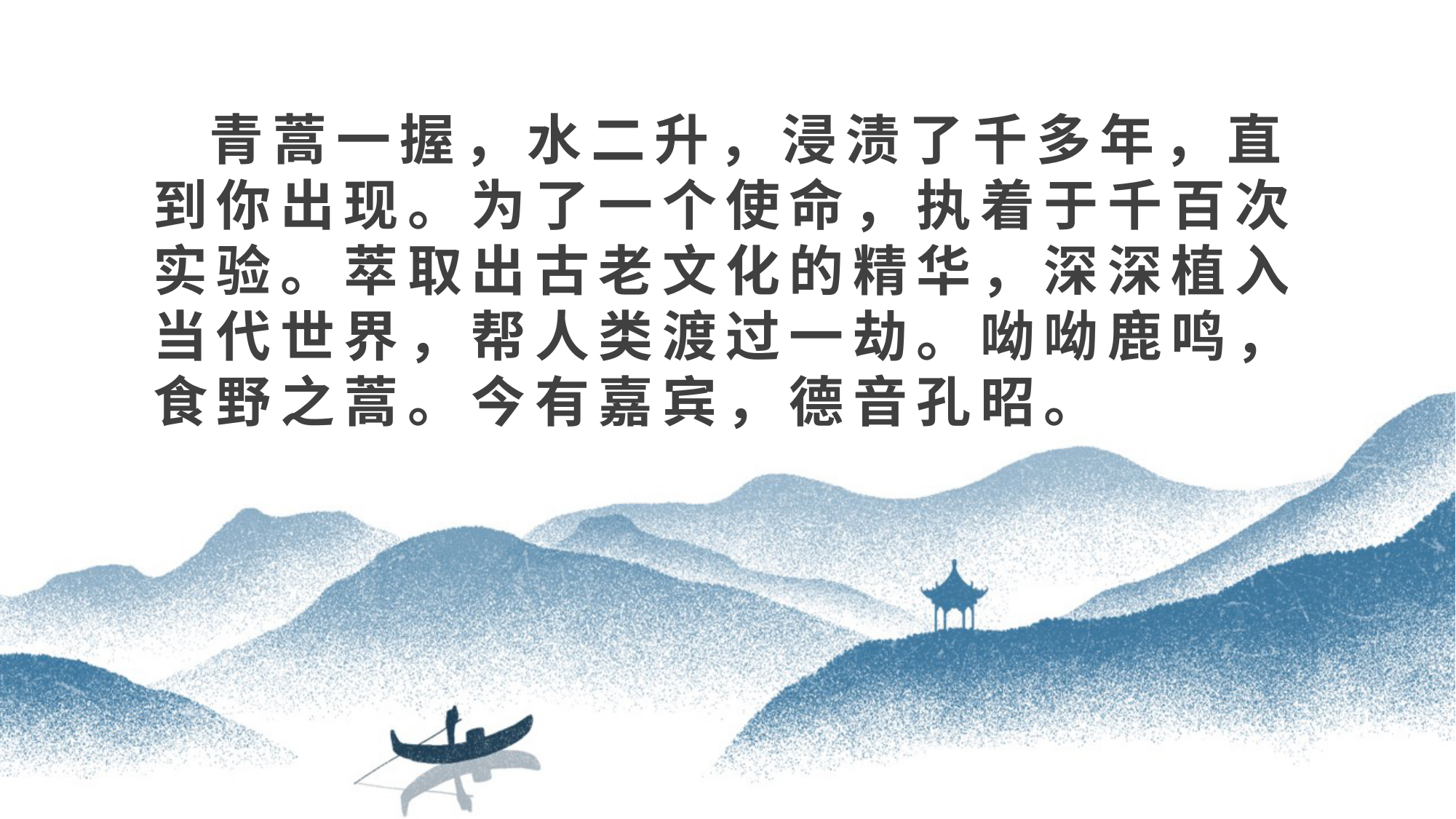

# 青蒿一握，水二升，浸渍了千多年，直到你出现。为了一个使命，执着于千百次实验。萃取出古老文化的精华，深深植入当代世界，帮人类渡过一劫。呦呦鹿鸣，食野之蒿。今有嘉宾，德音孔昭。